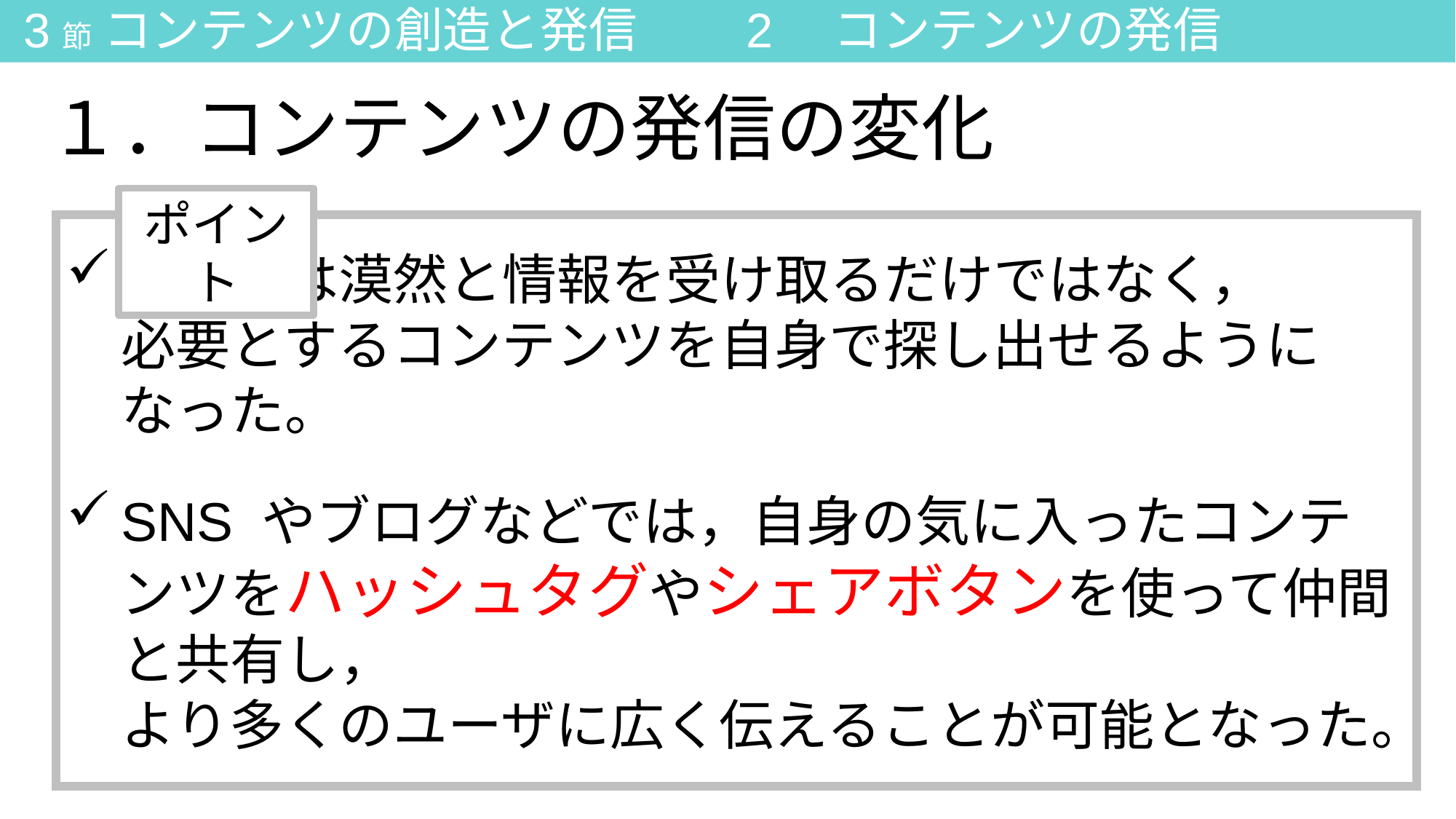

3節 コンテンツの創造と発信　　2　コンテンツの発信
# １．コンテンツの発信の変化
ポイント
ユーザは漠然と情報を受け取るだけではなく，
必要とするコンテンツを自身で探し出せるようになった。
SNS やブログなどでは，自身の気に入ったコンテンツをハッシュタグやシェアボタンを使って仲間と共有し，
より多くのユーザに広く伝えることが可能となった。